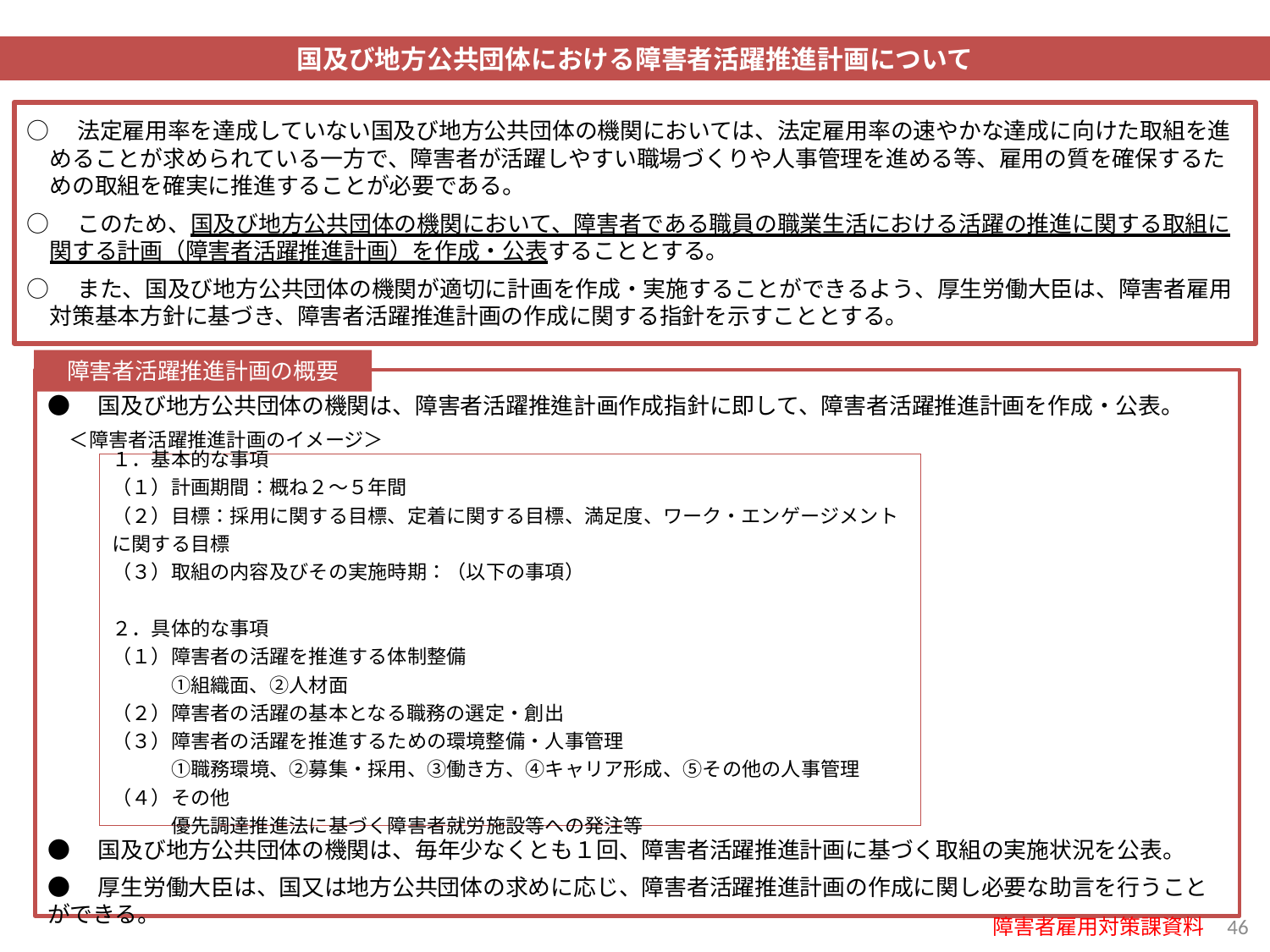

国及び地方公共団体における障害者活躍推進計画について
○　法定雇用率を達成していない国及び地方公共団体の機関においては、法定雇用率の速やかな達成に向けた取組を進めることが求められている一方で、障害者が活躍しやすい職場づくりや人事管理を進める等、雇用の質を確保するための取組を確実に推進することが必要である。
○　このため、国及び地方公共団体の機関において、障害者である職員の職業生活における活躍の推進に関する取組に関する計画（障害者活躍推進計画）を作成・公表することとする。
○　また、国及び地方公共団体の機関が適切に計画を作成・実施することができるよう、厚生労働大臣は、障害者雇用対策基本方針に基づき、障害者活躍推進計画の作成に関する指針を示すこととする。
障害者活躍推進計画の概要

●　国及び地方公共団体の機関は、障害者活躍推進計画作成指針に即して、障害者活躍推進計画を作成・公表。

●　国及び地方公共団体の機関は、毎年少なくとも１回、障害者活躍推進計画に基づく取組の実施状況を公表。
●　厚生労働大臣は、国又は地方公共団体の求めに応じ、障害者活躍推進計画の作成に関し必要な助言を行うことができる。
＜障害者活躍推進計画のイメージ＞
１．基本的な事項
（１）計画期間：概ね２～５年間
（２）目標：採用に関する目標、定着に関する目標、満足度、ワーク・エンゲージメントに関する目標
（３）取組の内容及びその実施時期：（以下の事項）

２．具体的な事項
（１）障害者の活躍を推進する体制整備
　　　①組織面、②人材面
（２）障害者の活躍の基本となる職務の選定・創出
（３）障害者の活躍を推進するための環境整備・人事管理
　　　①職務環境、②募集・採用、③働き方、④キャリア形成、⑤その他の人事管理
（４）その他
　　　優先調達推進法に基づく障害者就労施設等への発注等
障害者雇用対策課資料
46